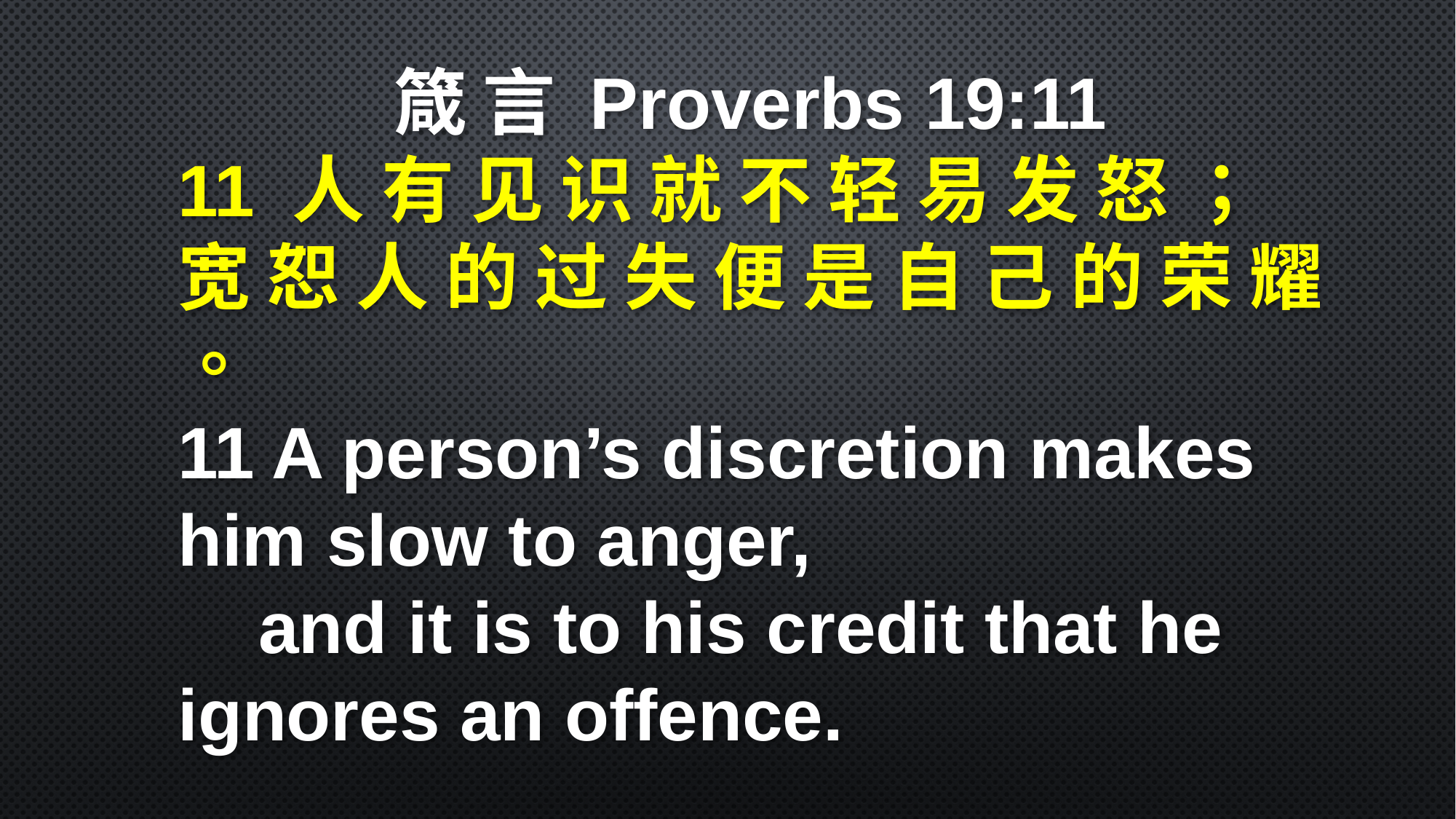

箴 言 Proverbs 19:11
11 人 有 见 识 就 不 轻 易 发 怒 ； 宽 恕 人 的 过 失 便 是 自 己 的 荣 耀 。
11 A person’s discretion makes him slow to anger,
    and it is to his credit that he ignores an offence.